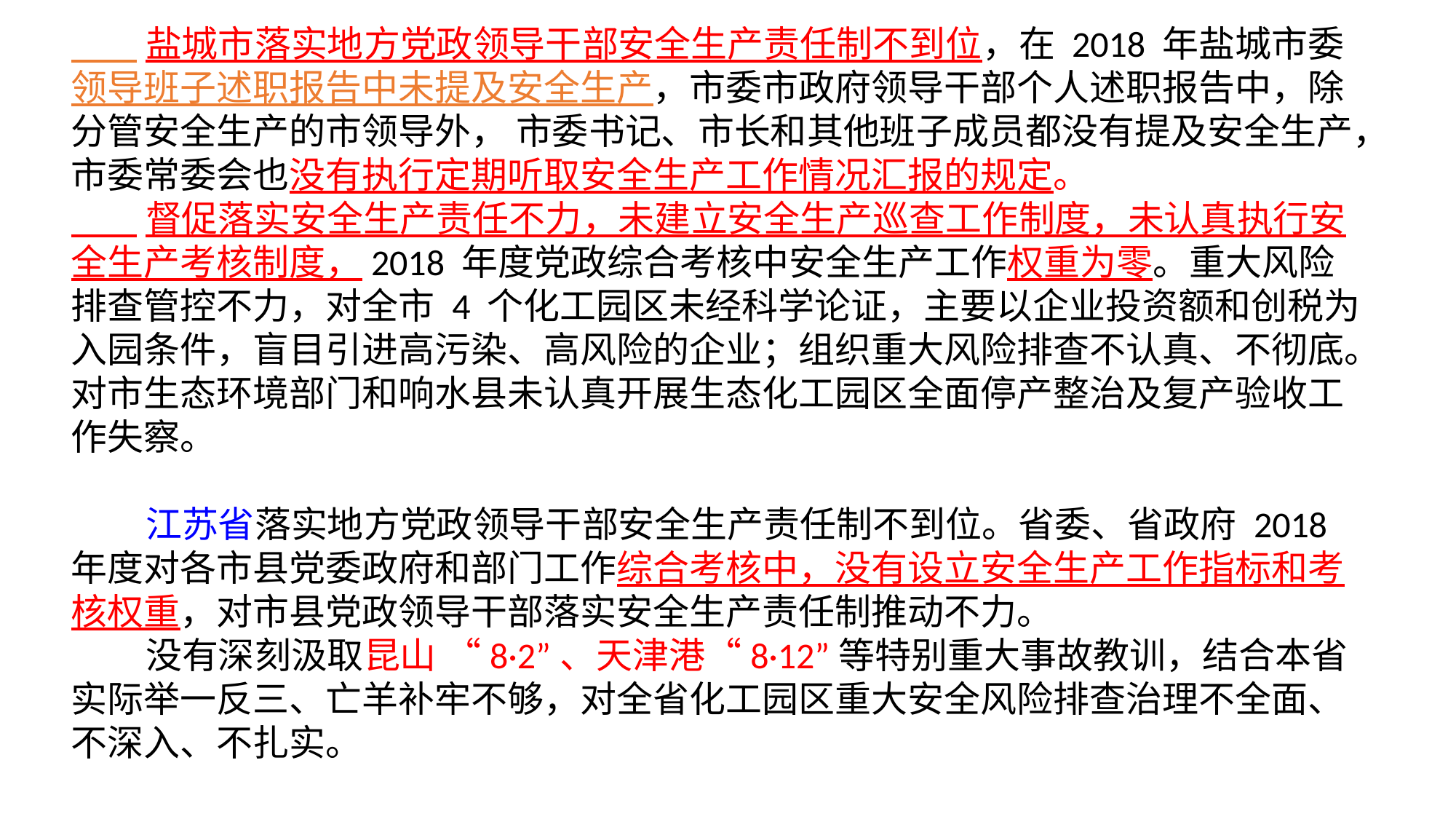

盐城市落实地方党政领导干部安全生产责任制不到位，在 2018 年盐城市委领导班子述职报告中未提及安全生产，市委市政府领导干部个人述职报告中，除分管安全生产的市领导外， 市委书记、市长和其他班子成员都没有提及安全生产，市委常委会也没有执行定期听取安全生产工作情况汇报的规定。
        督促落实安全生产责任不力，未建立安全生产巡查工作制度，未认真执行安全生产考核制度，2018 年度党政综合考核中安全生产工作权重为零。重大风险排查管控不力，对全市 4 个化工园区未经科学论证，主要以企业投资额和创税为入园条件，盲目引进高污染、高风险的企业；组织重大风险排查不认真、不彻底。对市生态环境部门和响水县未认真开展生态化工园区全面停产整治及复产验收工作失察。

        江苏省落实地方党政领导干部安全生产责任制不到位。省委、省政府 2018 年度对各市县党委政府和部门工作综合考核中，没有设立安全生产工作指标和考核权重，对市县党政领导干部落实安全生产责任制推动不力。
        没有深刻汲取昆山 “8·2”、天津港“8·12”等特别重大事故教训，结合本省实际举一反三、亡羊补牢不够，对全省化工园区重大安全风险排查治理不全面、不深入、不扎实。
61